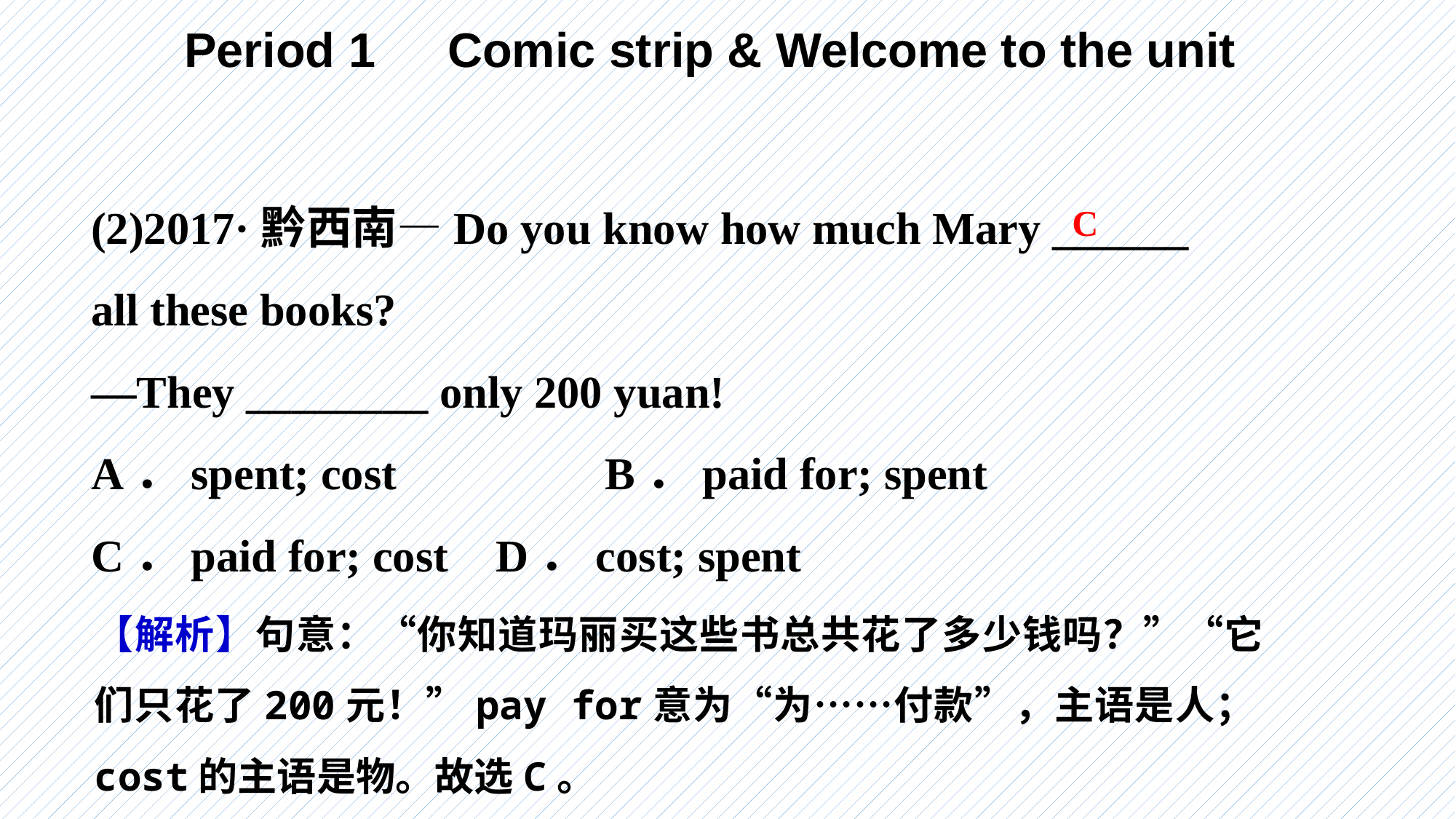

Period 1　Comic strip & Welcome to the unit
(2)2017·黔西南—Do you know how much Mary ______
all these books?
—They ________ only 200 yuan!
A．spent; cost		B．paid for; spent
C．paid for; cost	D．cost; spent
C
【解析】句意：“你知道玛丽买这些书总共花了多少钱吗？”“它们只花了200元！”pay for意为“为……付款”，主语是人；cost的主语是物。故选C。